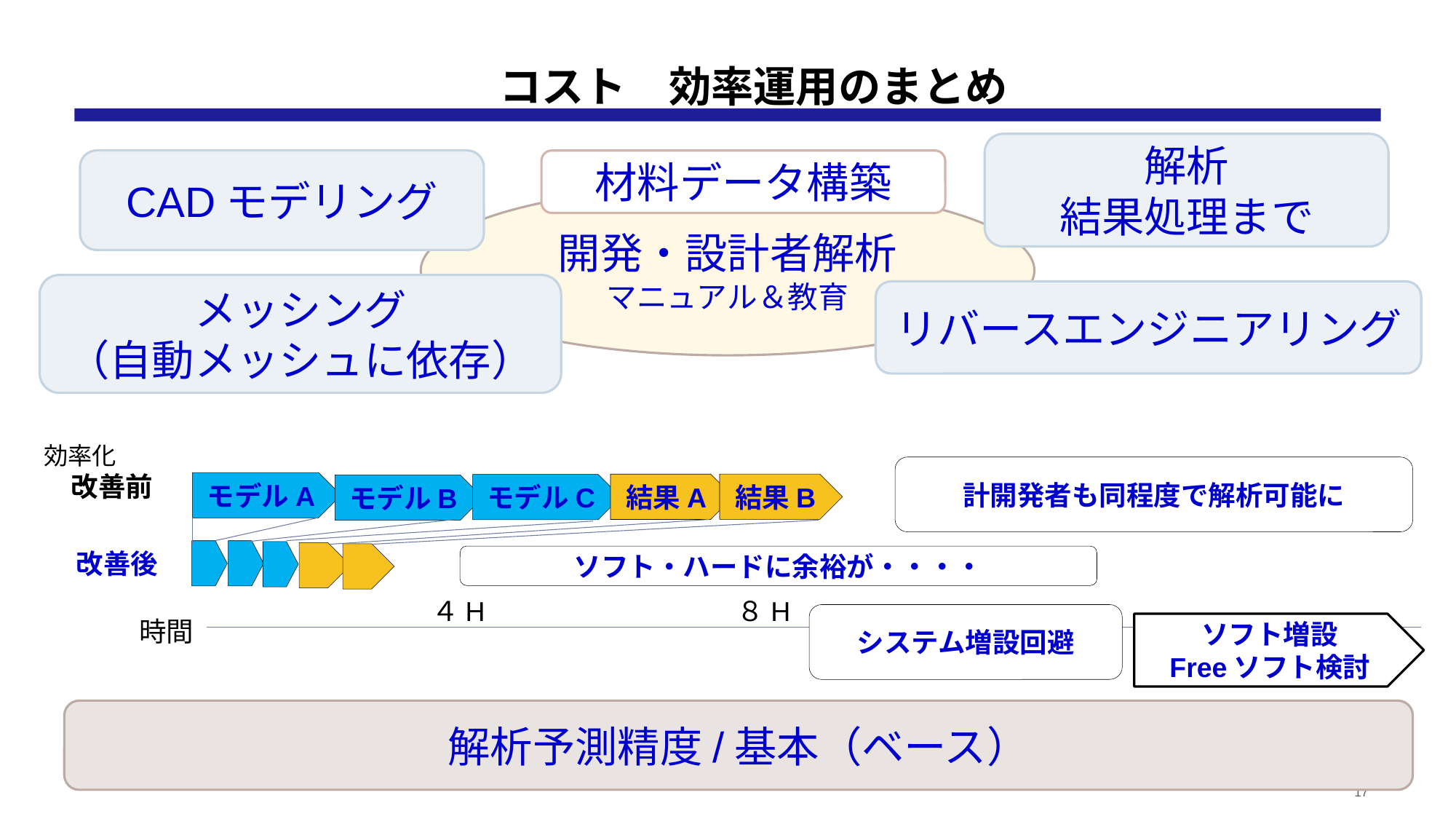

コスト　効率運用のまとめ
解析
結果処理まで
CADモデリング
材料データ構築
開発・設計者解析
マニュアル＆教育
メッシング
（自動メッシュに依存）
リバースエンジニアリング
効率化
　改善前
計開発者も同程度で解析可能に
モデルA
結果B
結果A
モデルC
モデルB

改善後

ソフト・ハードに余裕が・・・・
４H　　　　　　　　　８H
システム増設回避
時間
ソフト増設
Freeソフト検討
解析予測精度/基本（ベース）